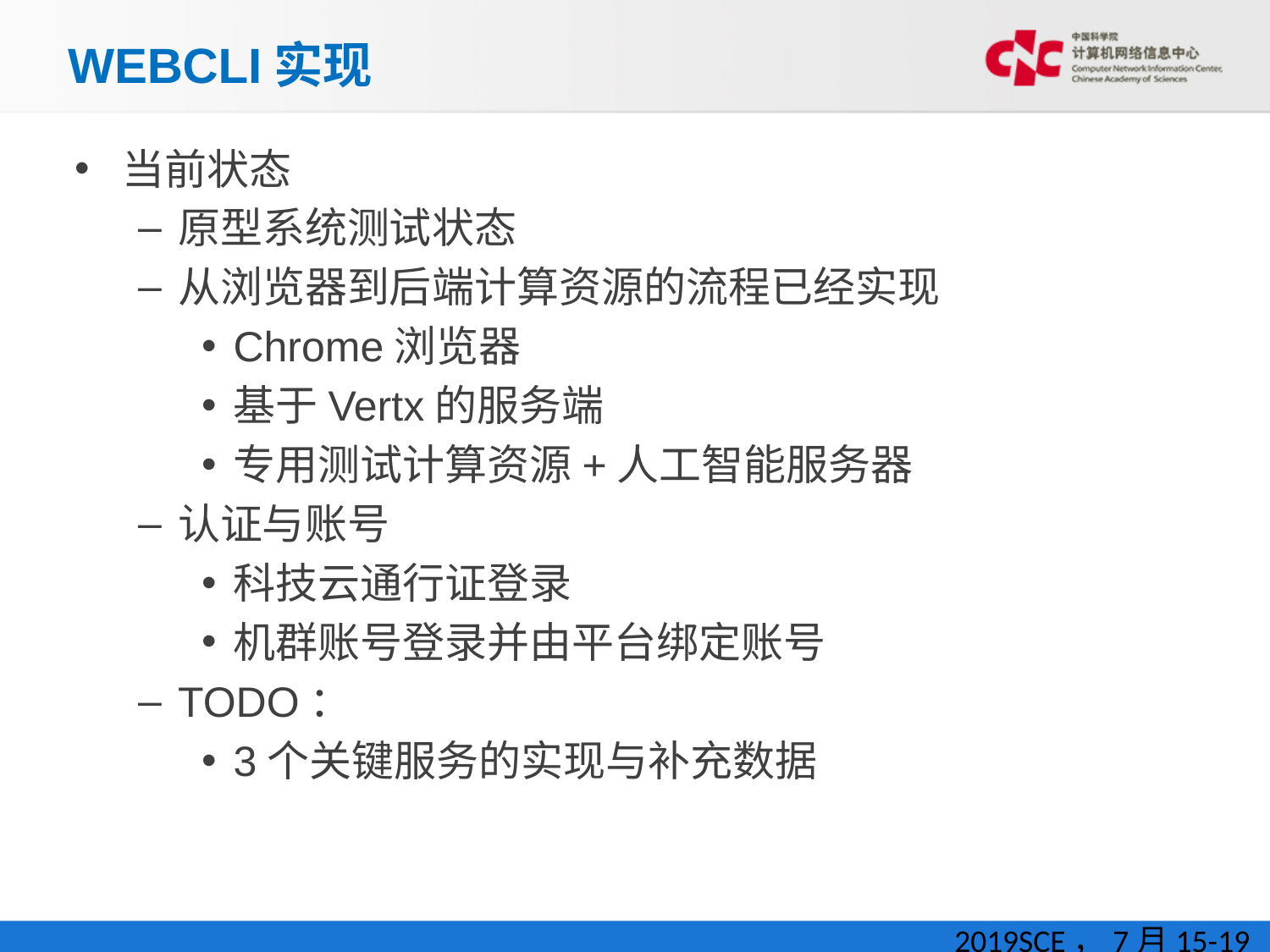

# WEBCLI实现
当前状态
原型系统测试状态
从浏览器到后端计算资源的流程已经实现
Chrome浏览器
基于Vertx的服务端
专用测试计算资源+人工智能服务器
认证与账号
科技云通行证登录
机群账号登录并由平台绑定账号
TODO：
3个关键服务的实现与补充数据